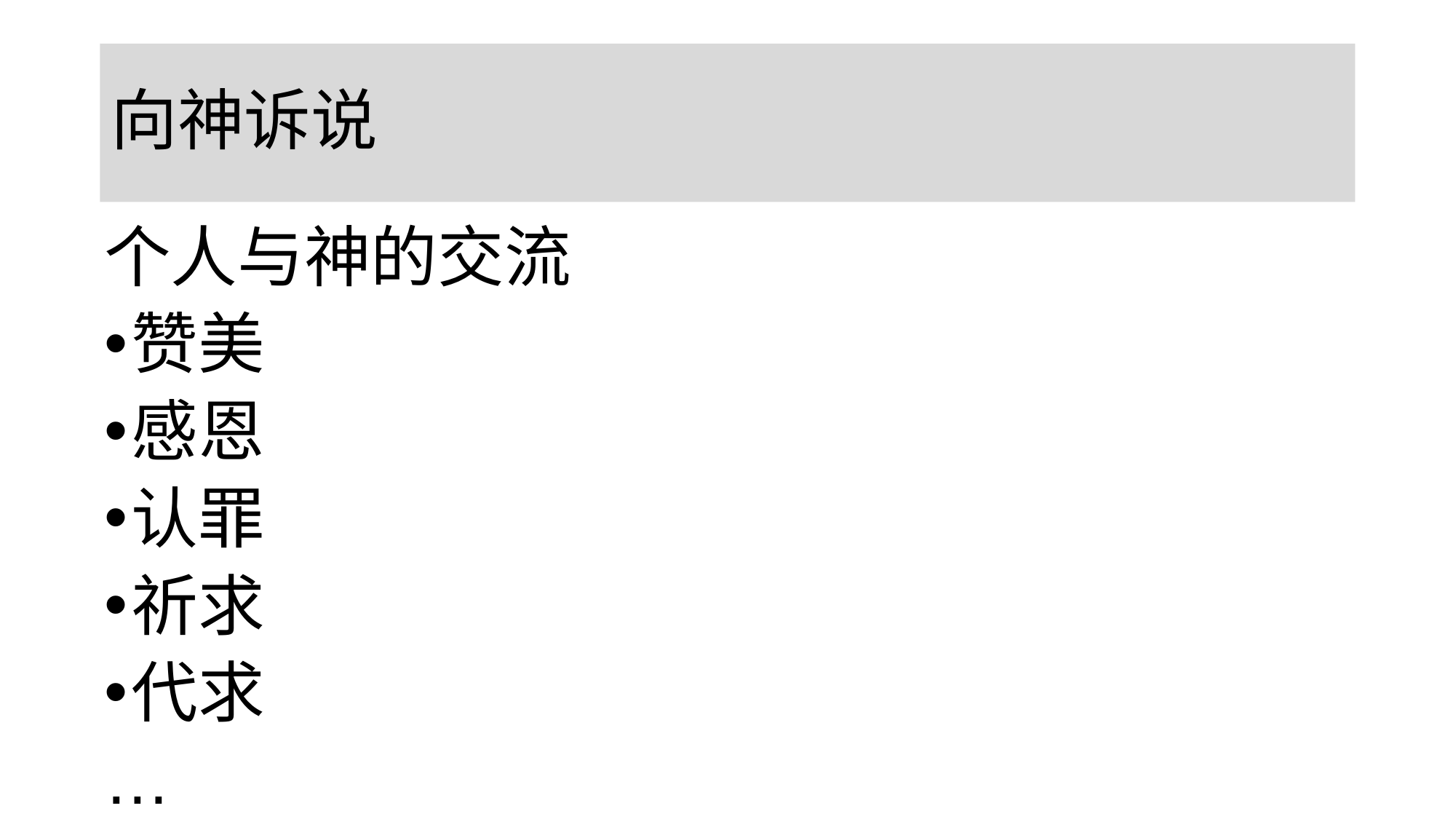

# 向神诉说
个人与神的交流
赞美
感恩
认罪
祈求
代求
…